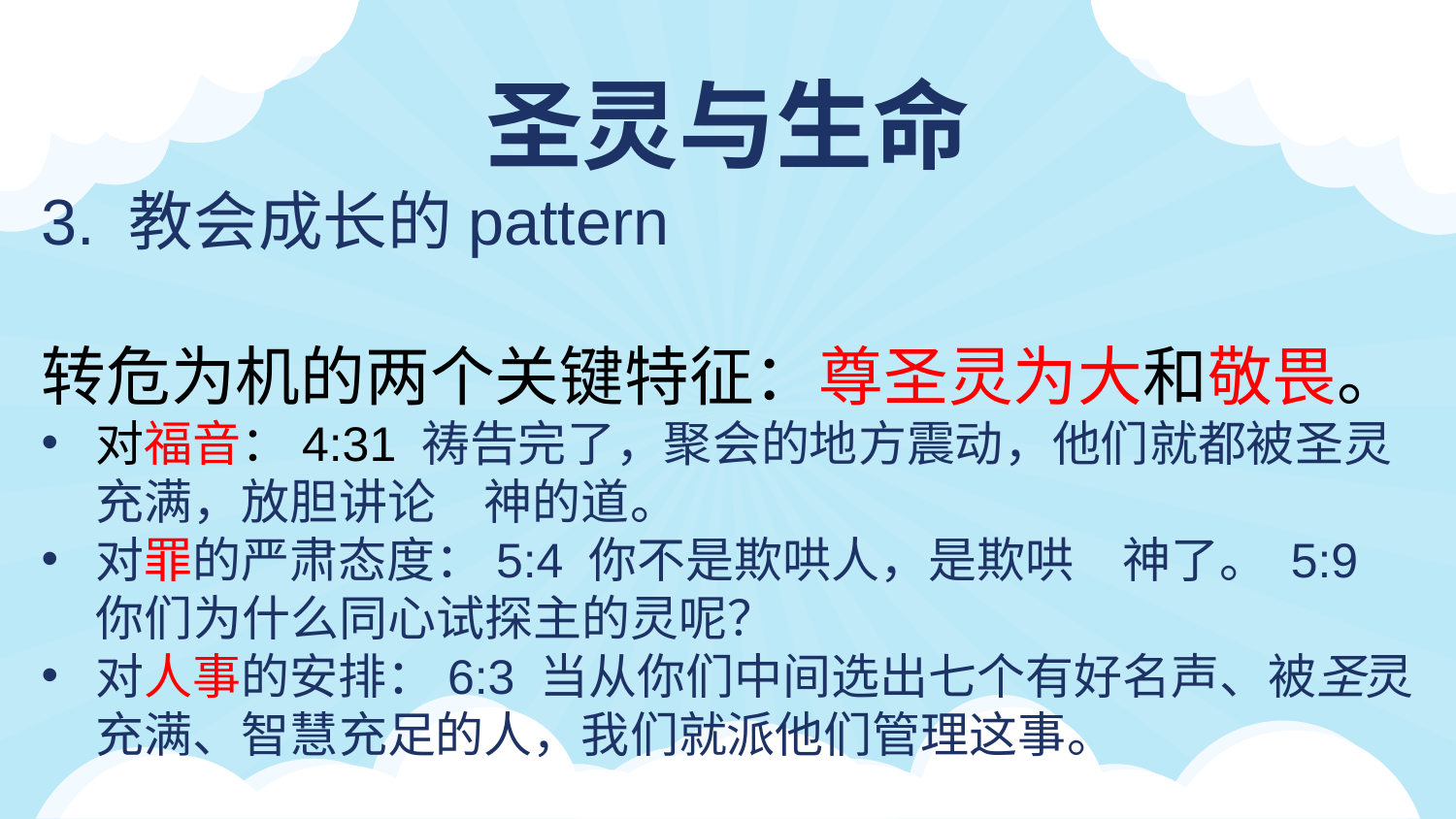

圣灵与生命
3. 教会成长的pattern

转危为机的两个关键特征：尊圣灵为大和敬畏。
对福音：4:31 祷告完了，聚会的地方震动，他们就都被圣灵充满，放胆讲论　神的道。
对罪的严肃态度：5:4 你不是欺哄人，是欺哄　神了。 5:9 你们为什么同心试探主的灵呢？
对人事的安排：6:3 当从你们中间选出七个有好名声、被圣灵充满、智慧充足的人，我们就派他们管理这事。